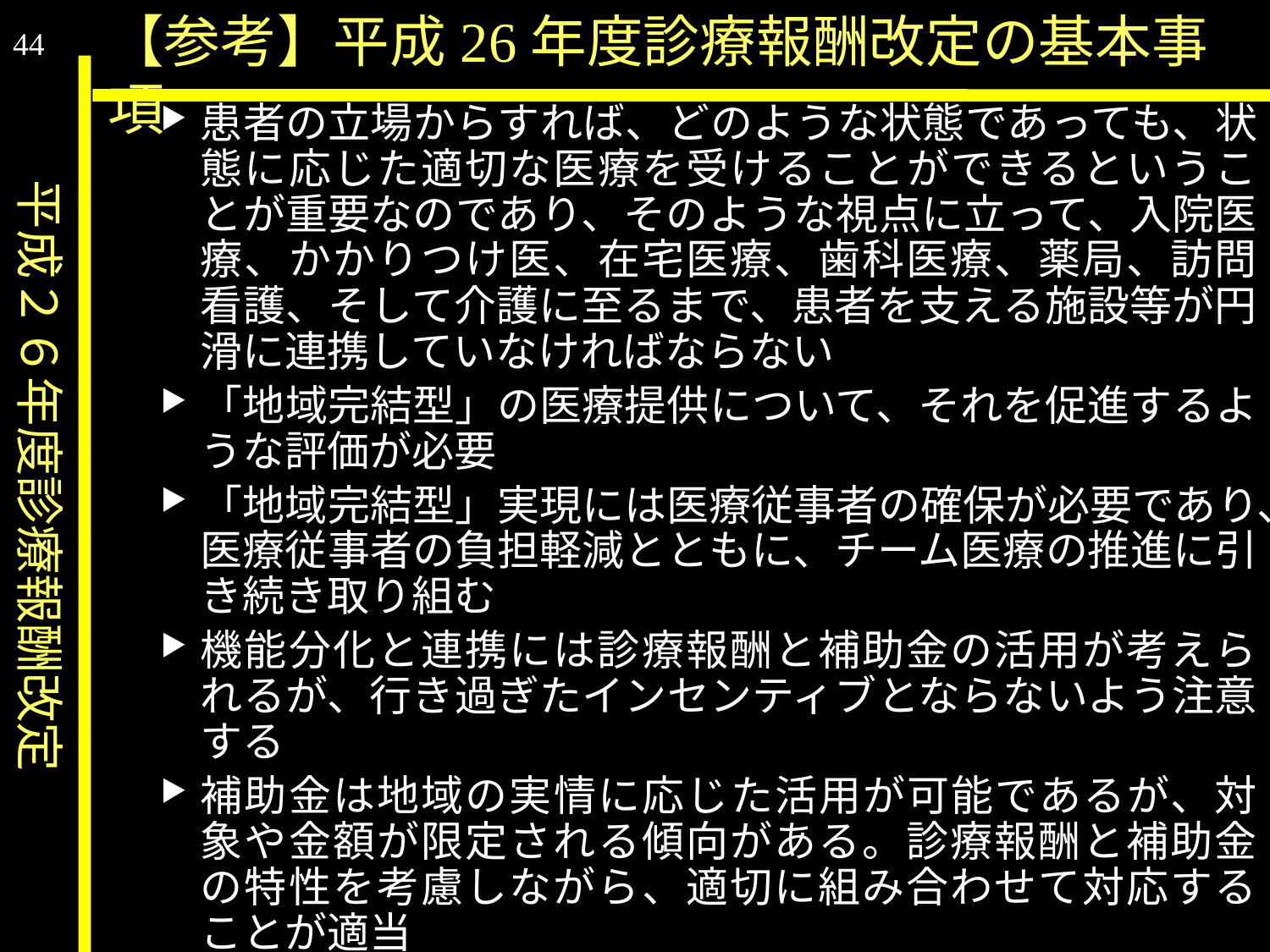

平成２６年度診療報酬改定
【参考】平成26年度診療報酬改定の基本事項
44

患者の立場からすれば、どのような状態であっても、状態に応じた適切な医療を受けることができるということが重要なのであり、そのような視点に立って、入院医療、かかりつけ医、在宅医療、歯科医療、薬局、訪問看護、そして介護に至るまで、患者を支える施設等が円滑に連携していなければならない
「地域完結型」の医療提供について、それを促進するような評価が必要
「地域完結型」実現には医療従事者の確保が必要であり、医療従事者の負担軽減とともに、チーム医療の推進に引き続き取り組む
機能分化と連携には診療報酬と補助金の活用が考えられるが、行き過ぎたインセンティブとならないよう注意する
補助金は地域の実情に応じた活用が可能であるが、対象や金額が限定される傾向がある。診療報酬と補助金の特性を考慮しながら、適切に組み合わせて対応することが適当